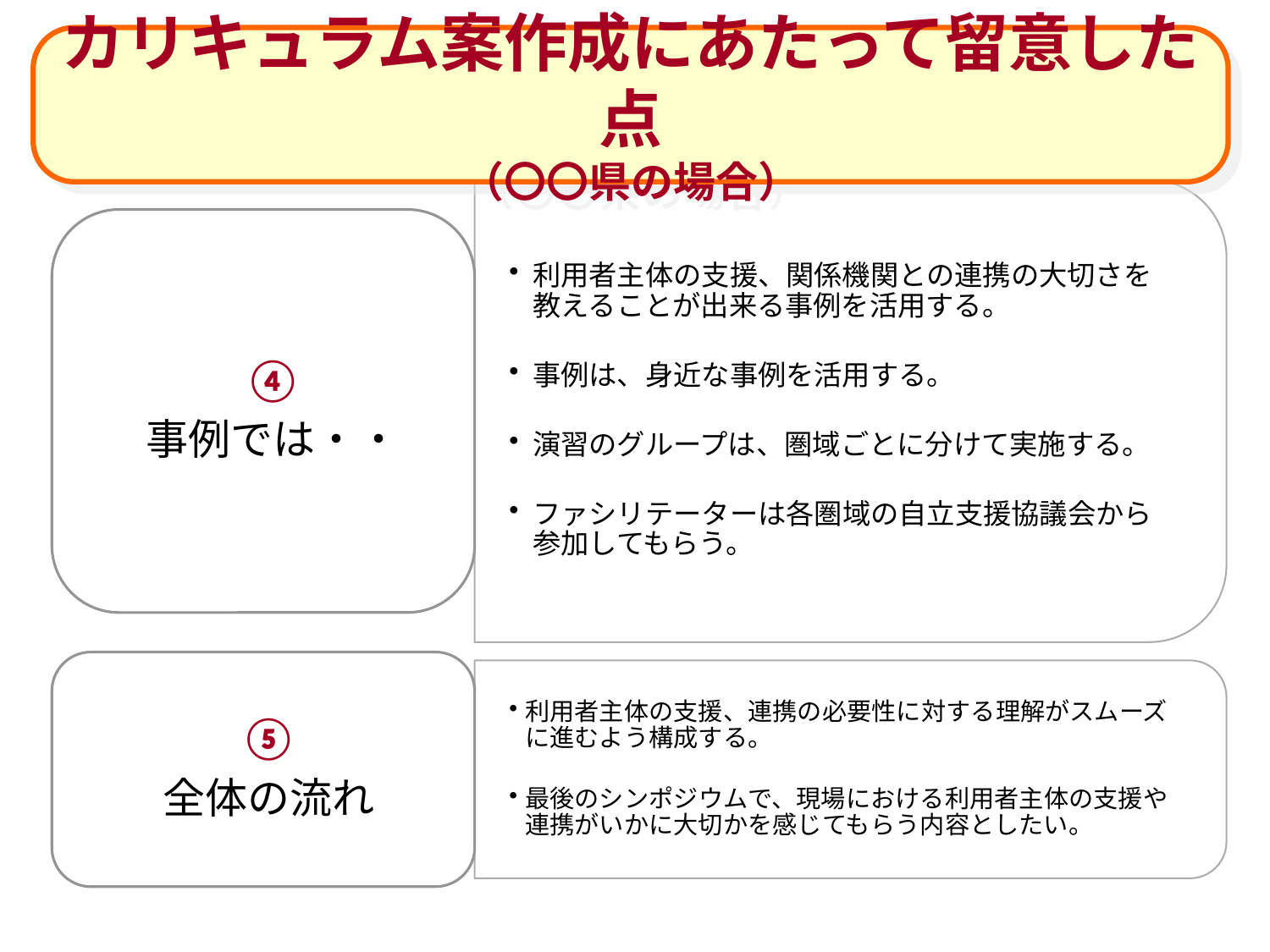

カリキュラム案作成にあたって留意した点
（〇〇県の場合）
#
利用者主体の支援、関係機関との連携の大切さを教えることが出来る事例を活用する。

事例は、身近な事例を活用する。

演習のグループは、圏域ごとに分けて実施する。

ファシリテーターは各圏域の自立支援協議会から参加してもらう。
④
事例では・・
利用者主体の支援、連携の必要性に対する理解がスムーズに進むよう構成する。

最後のシンポジウムで、現場における利用者主体の支援や連携がいかに大切かを感じてもらう内容としたい。
⑤
全体の流れ